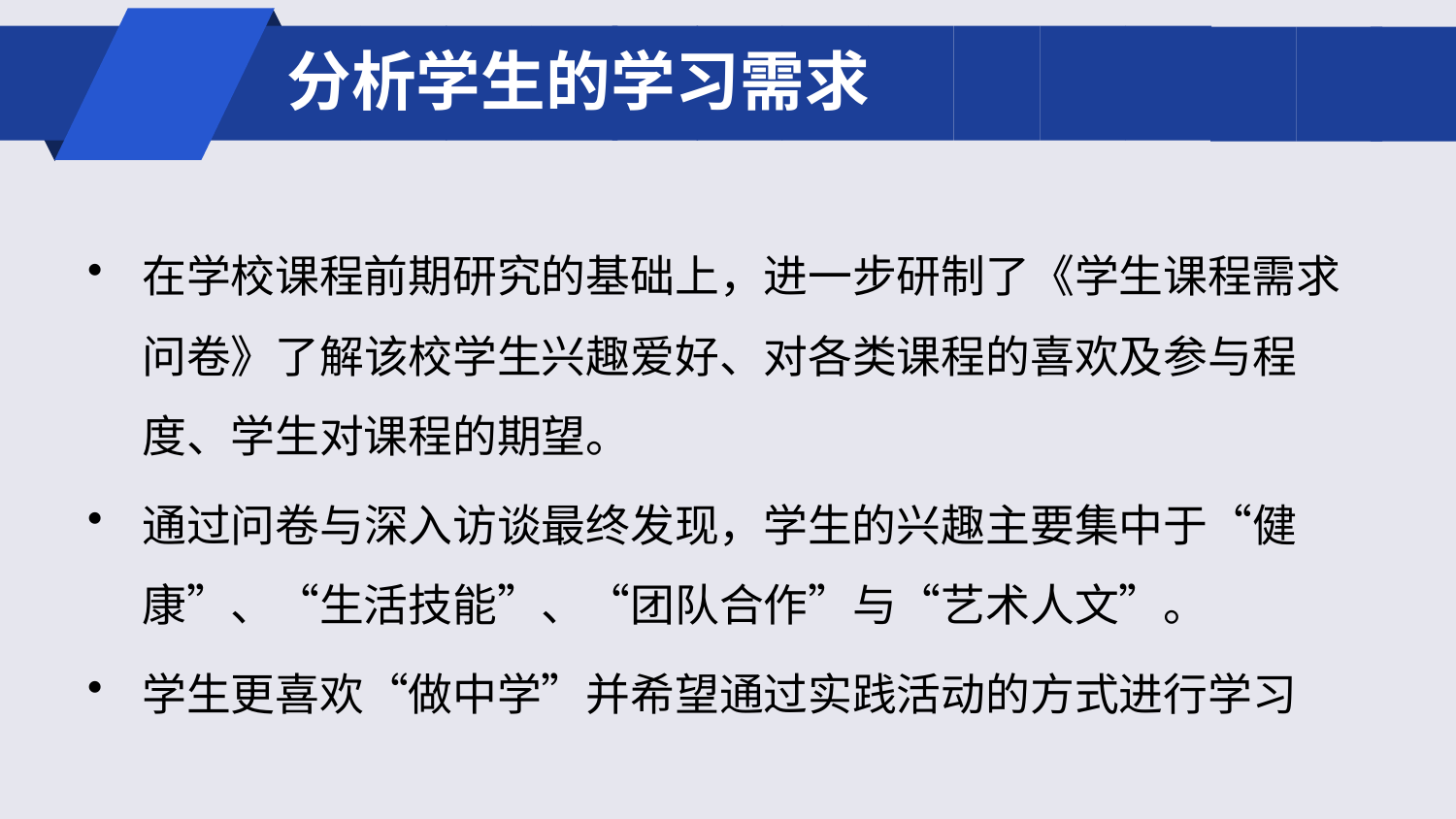

# 分析学生的学习需求
在学校课程前期研究的基础上，进一步研制了《学生课程需求问卷》了解该校学生兴趣爱好、对各类课程的喜欢及参与程度、学生对课程的期望。
通过问卷与深入访谈最终发现，学生的兴趣主要集中于“健康”、“生活技能”、“团队合作”与“艺术人文”。
学生更喜欢“做中学”并希望通过实践活动的方式进行学习